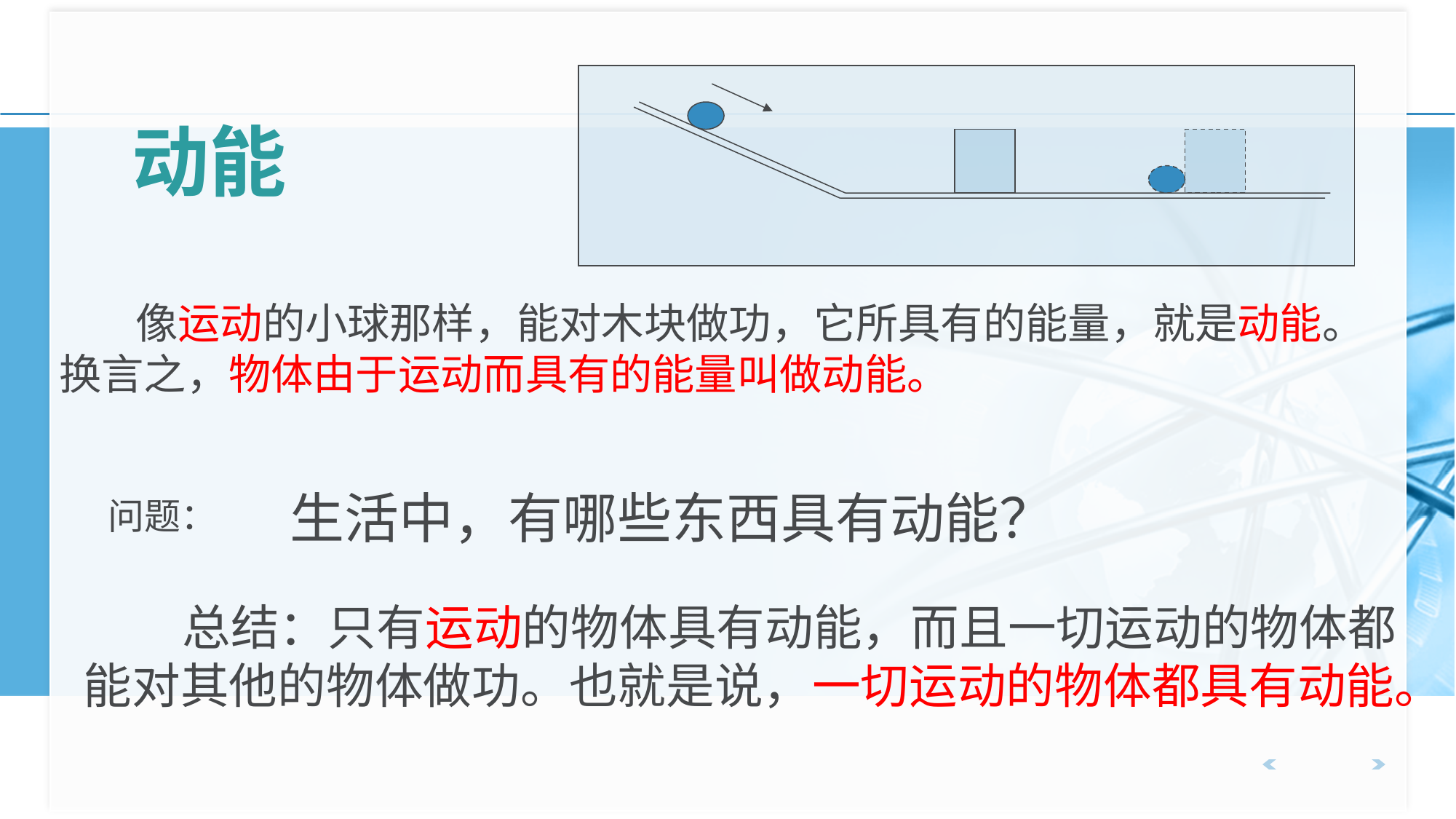

# 动能
       像运动的小球那样，能对木块做功，它所具有的能量，就是动能。换言之，物体由于运动而具有的能量叫做动能。
生活中，有哪些东西具有动能？
问题：
        总结：只有运动的物体具有动能，而且一切运动的物体都能对其他的物体做功。也就是说，一切运动的物体都具有动能。